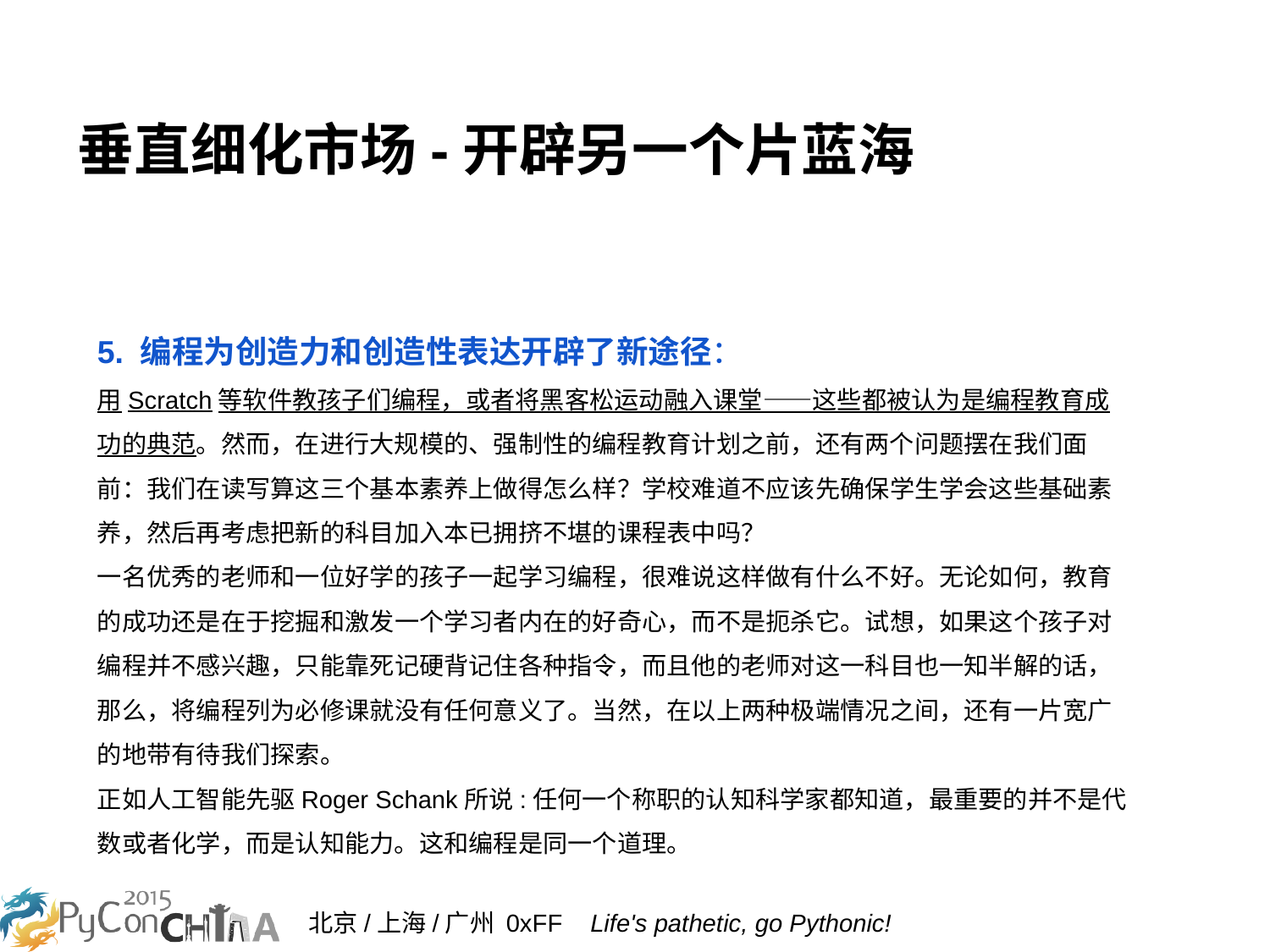

垂直细化市场-开辟另一个片蓝海
5. 编程为创造力和创造性表达开辟了新途径：
用Scratch等软件教孩子们编程，或者将黑客松运动融入课堂——这些都被认为是编程教育成功的典范。然而，在进行大规模的、强制性的编程教育计划之前，还有两个问题摆在我们面前：我们在读写算这三个基本素养上做得怎么样？学校难道不应该先确保学生学会这些基础素养，然后再考虑把新的科目加入本已拥挤不堪的课程表中吗？
一名优秀的老师和一位好学的孩子一起学习编程，很难说这样做有什么不好。无论如何，教育的成功还是在于挖掘和激发一个学习者内在的好奇心，而不是扼杀它。试想，如果这个孩子对编程并不感兴趣，只能靠死记硬背记住各种指令，而且他的老师对这一科目也一知半解的话，那么，将编程列为必修课就没有任何意义了。当然，在以上两种极端情况之间，还有一片宽广的地带有待我们探索。
正如人工智能先驱Roger Schank所说:任何一个称职的认知科学家都知道，最重要的并不是代数或者化学，而是认知能力。这和编程是同一个道理。